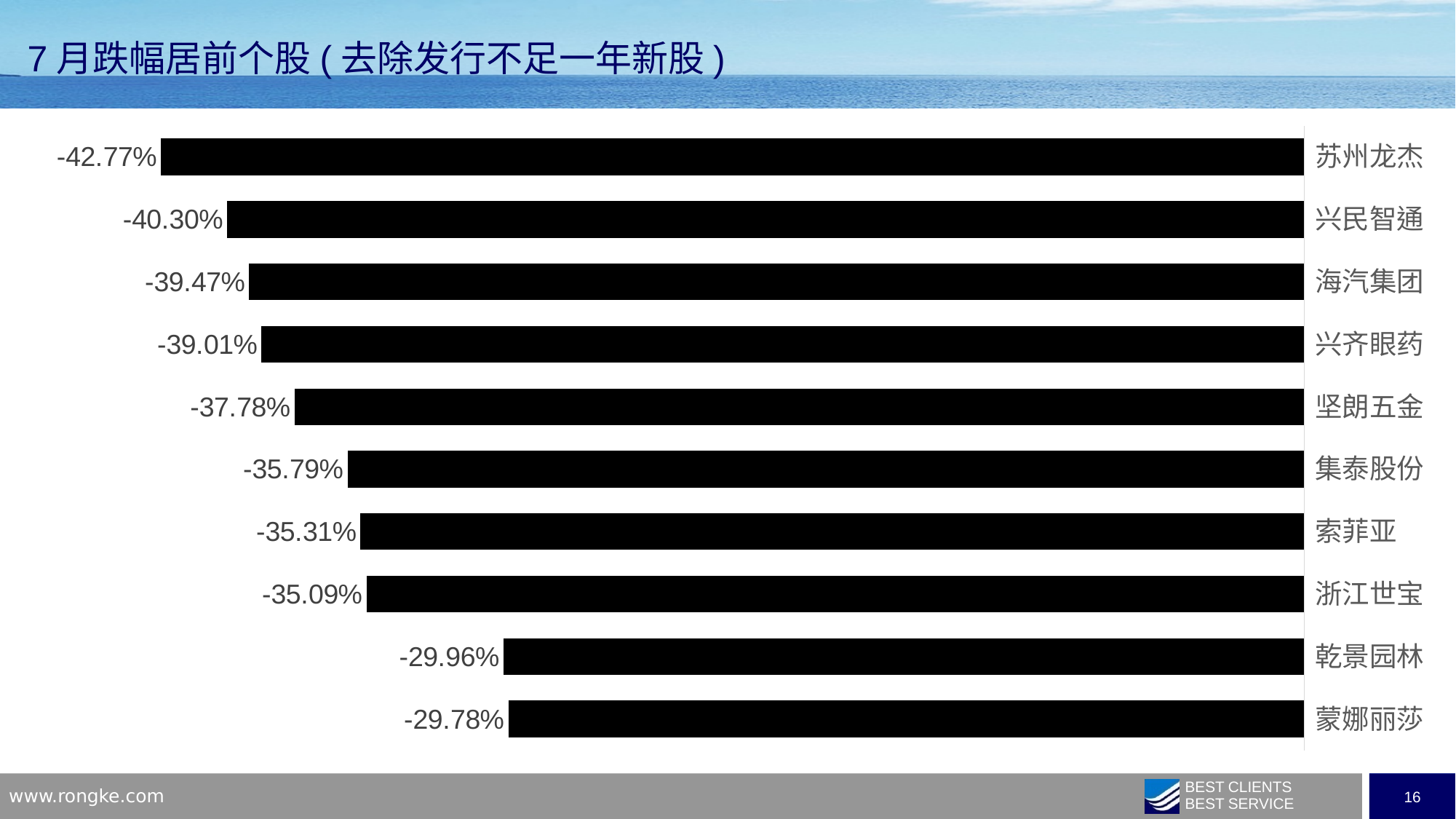

7月跌幅居前个股(去除发行不足一年新股)

### Chart

| Category | 系列 1 |
|---|---|
| 蒙娜丽莎 | -0.29778 |
| 乾景园林 | -0.299595 |
| 浙江世宝 | -0.35090000000000005 |
| 索菲亚 | -0.353091 |
| 集泰股份 | -0.357942 |
| 坚朗五金 | -0.377754 |
| 兴齐眼药 | -0.39009900000000003 |
| 海汽集团 | -0.394731 |
| 兴民智通 | -0.402969 |
| 苏州龙杰 | -0.42769799999999997 |